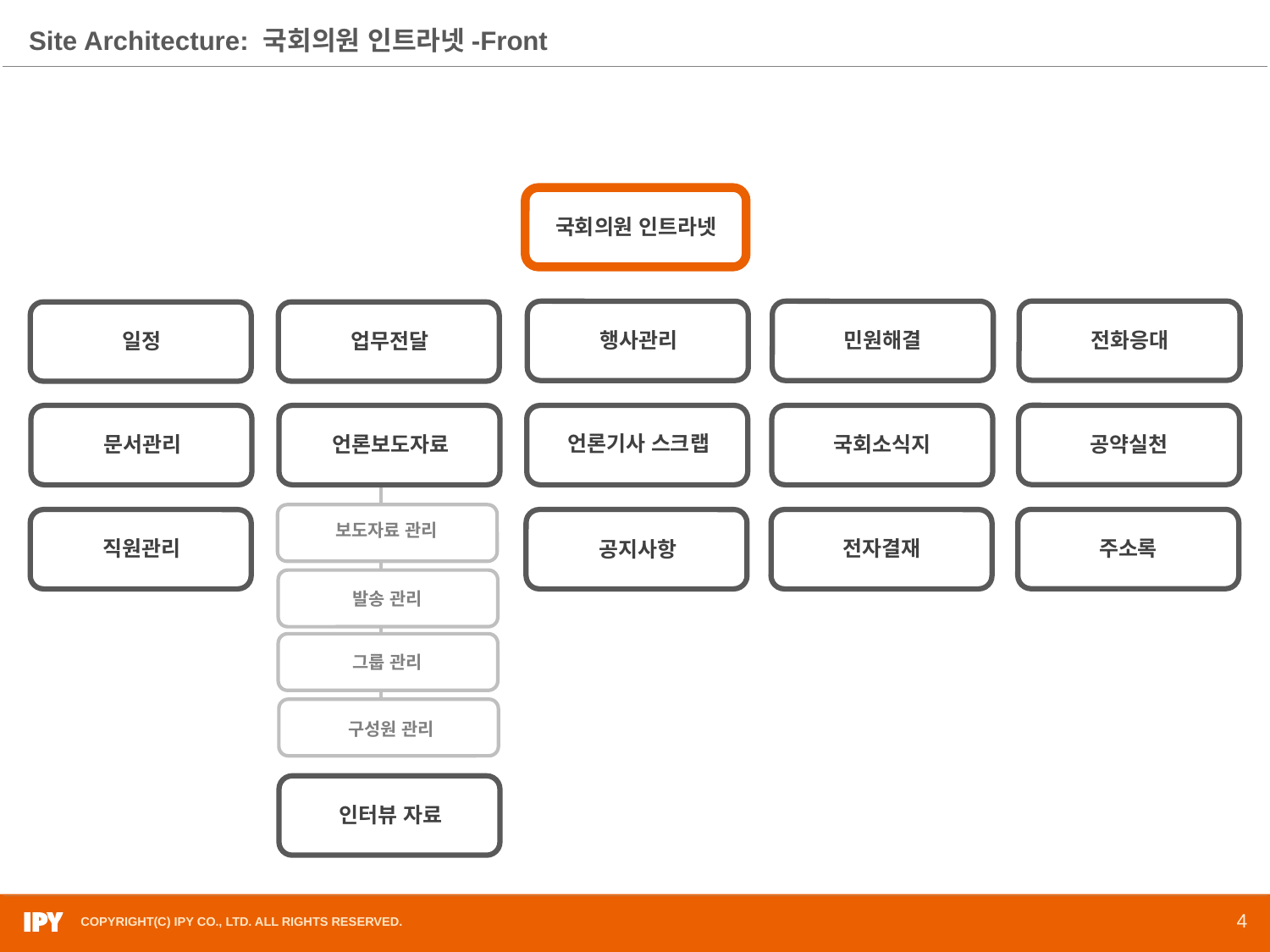

국회의원 인트라넷

행사관리
전화응대
민원해결
일정
업무전달

언론기사 스크랩
공약실천
문서관리
언론보도자료
국회소식지

보도자료 관리
주소록
직원관리
전자결재
공지사항

발송 관리

그룹 관리

구성원 관리

인터뷰 자료
4